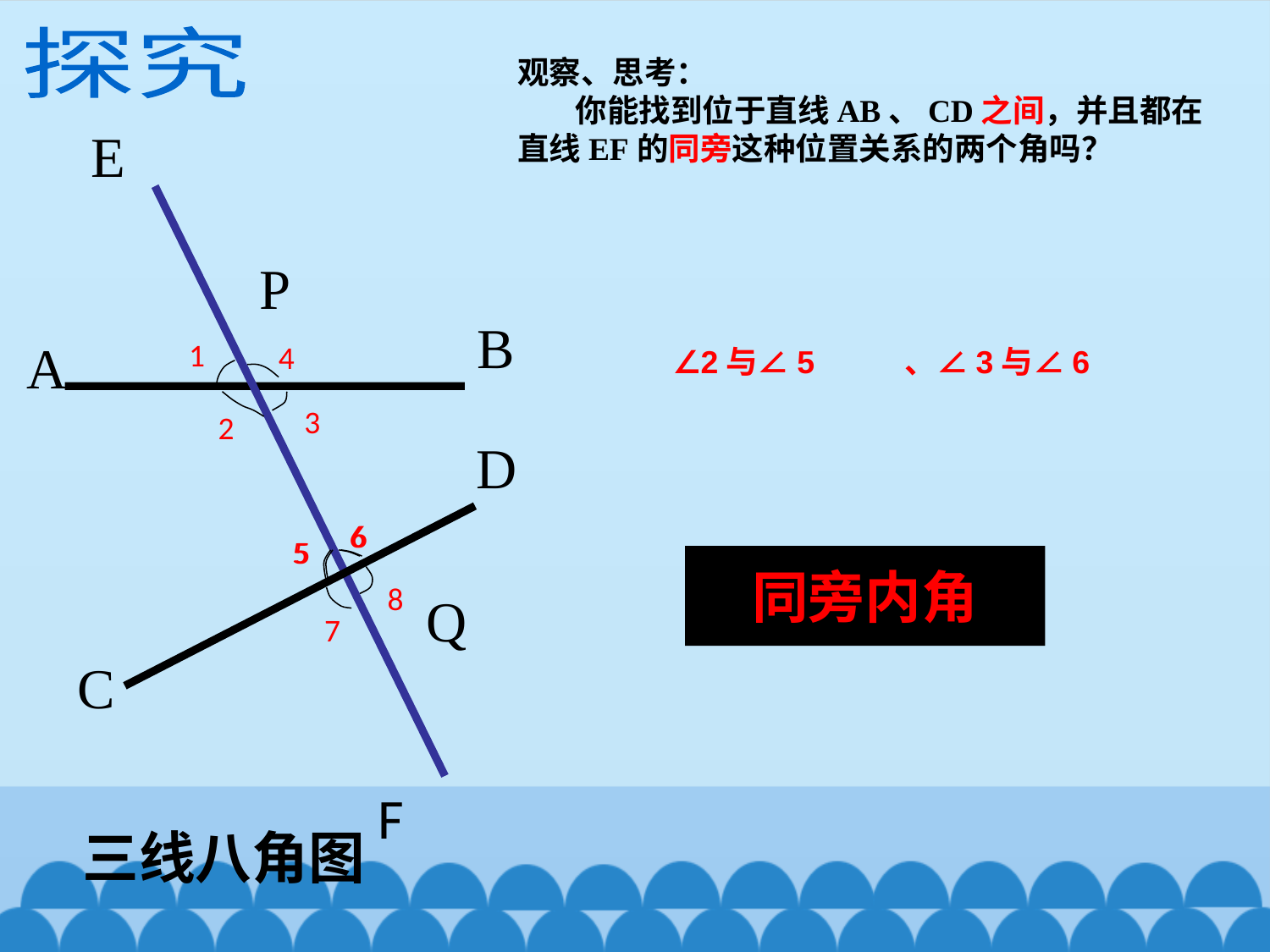

探究
观察、思考：
       你能找到位于直线AB、CD之间，并且都在直线EF的同旁这种位置关系的两个角吗？
E

P
B
A
1
4
∠2与∠5
、∠3与∠6

3
2
D

6

5

8

7
5

6

Q
C
同旁内角
F
三线八角图